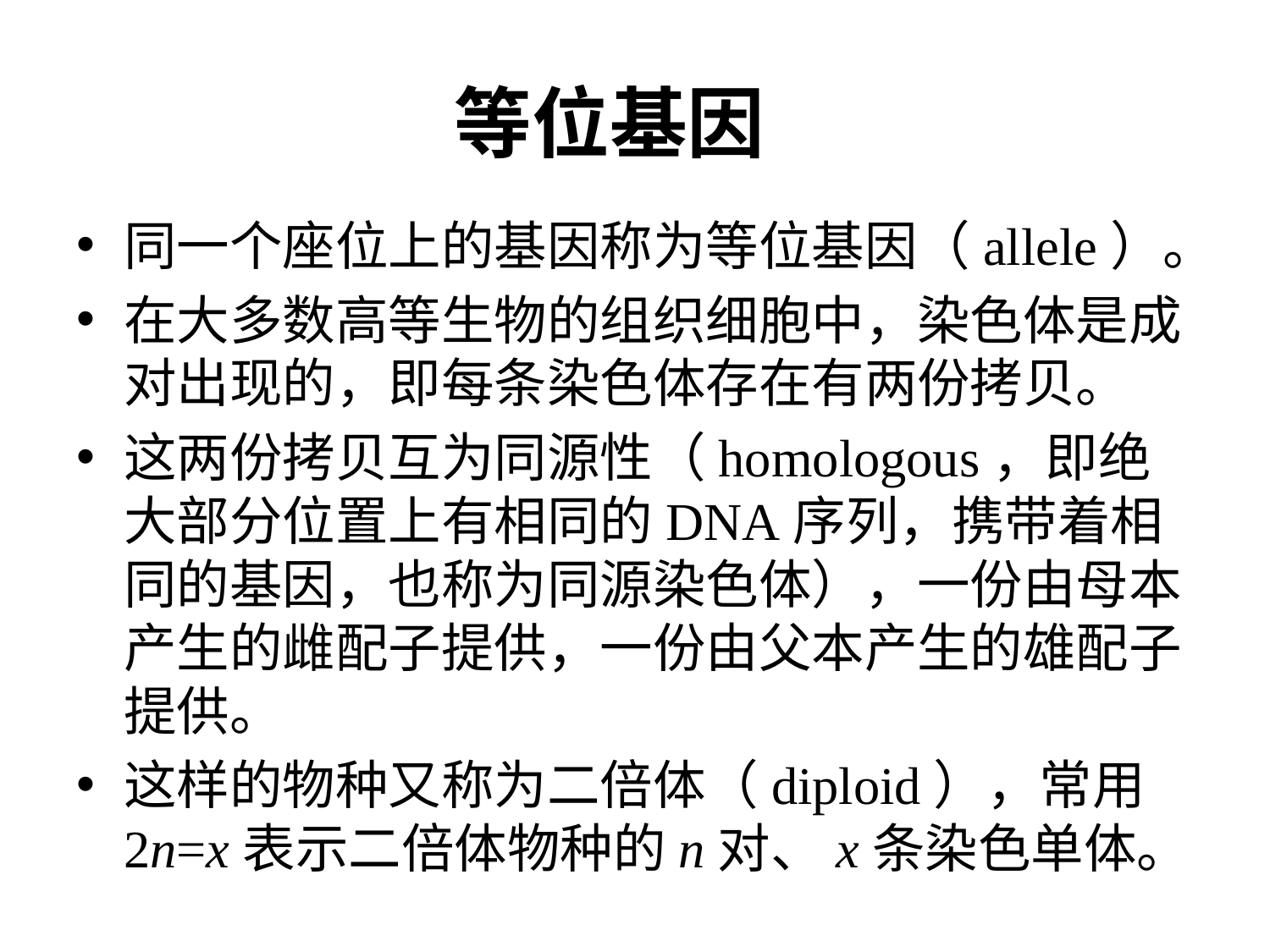

# 等位基因
同一个座位上的基因称为等位基因（allele）。
在大多数高等生物的组织细胞中，染色体是成对出现的，即每条染色体存在有两份拷贝。
这两份拷贝互为同源性（homologous，即绝大部分位置上有相同的DNA序列，携带着相同的基因，也称为同源染色体），一份由母本产生的雌配子提供，一份由父本产生的雄配子提供。
这样的物种又称为二倍体（diploid），常用2n=x表示二倍体物种的n对、x条染色单体。